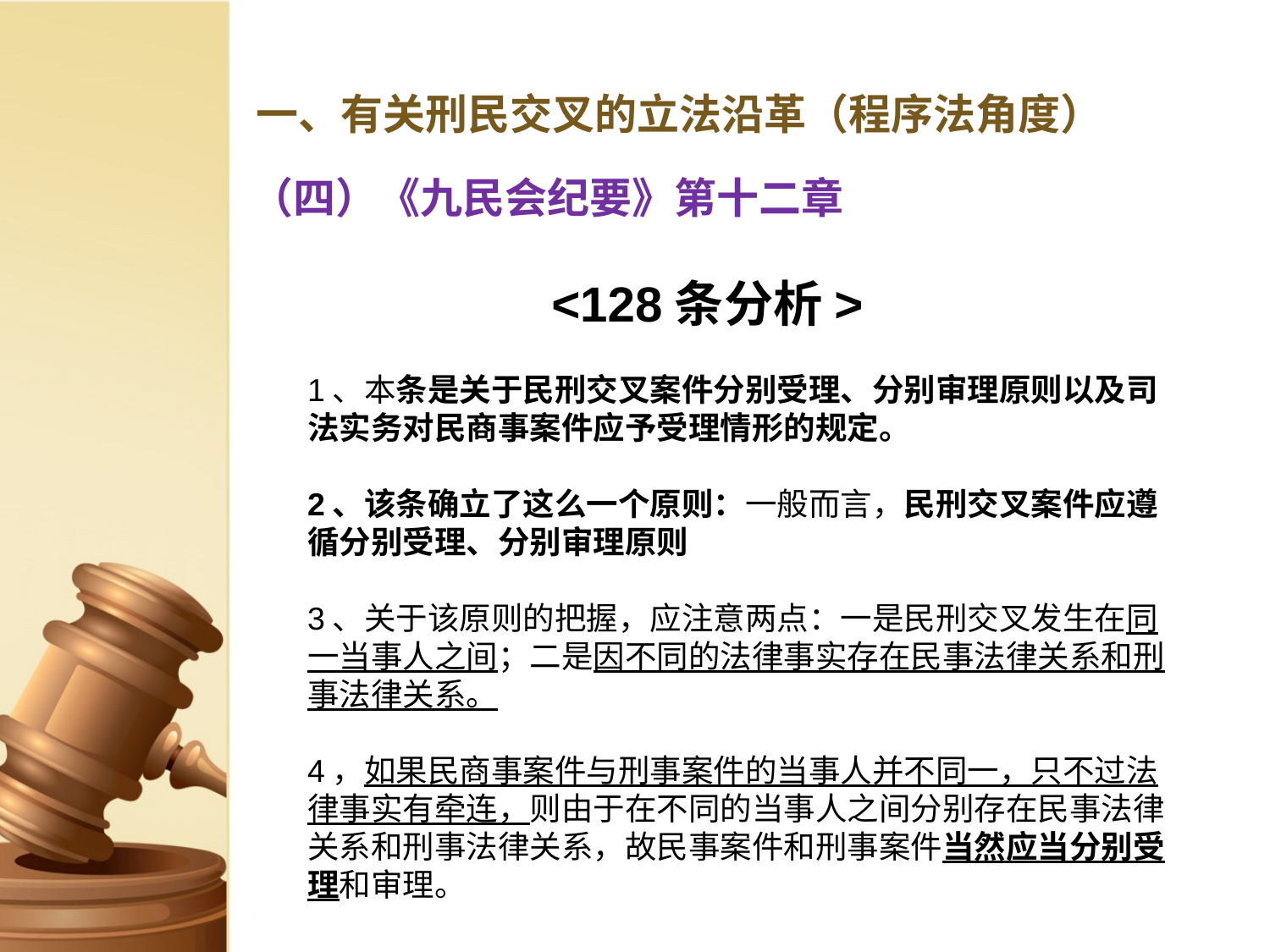

# 一、有关刑民交叉的立法沿革（程序法角度）
（四）《九民会纪要》第十二章
<128条分析>

1、本条是关于民刑交叉案件分别受理、分别审理原则以及司法实务对民商事案件应予受理情形的规定。

2、该条确立了这么一个原则：一般而言，民刑交叉案件应遵循分别受理、分别审理原则

3、关于该原则的把握，应注意两点：一是民刑交叉发生在同一当事人之间；二是因不同的法律事实存在民事法律关系和刑事法律关系。

4，如果民商事案件与刑事案件的当事人并不同一，只不过法律事实有牵连，则由于在不同的当事人之间分别存在民事法律关系和刑事法律关系，故民事案件和刑事案件当然应当分别受理和审理。